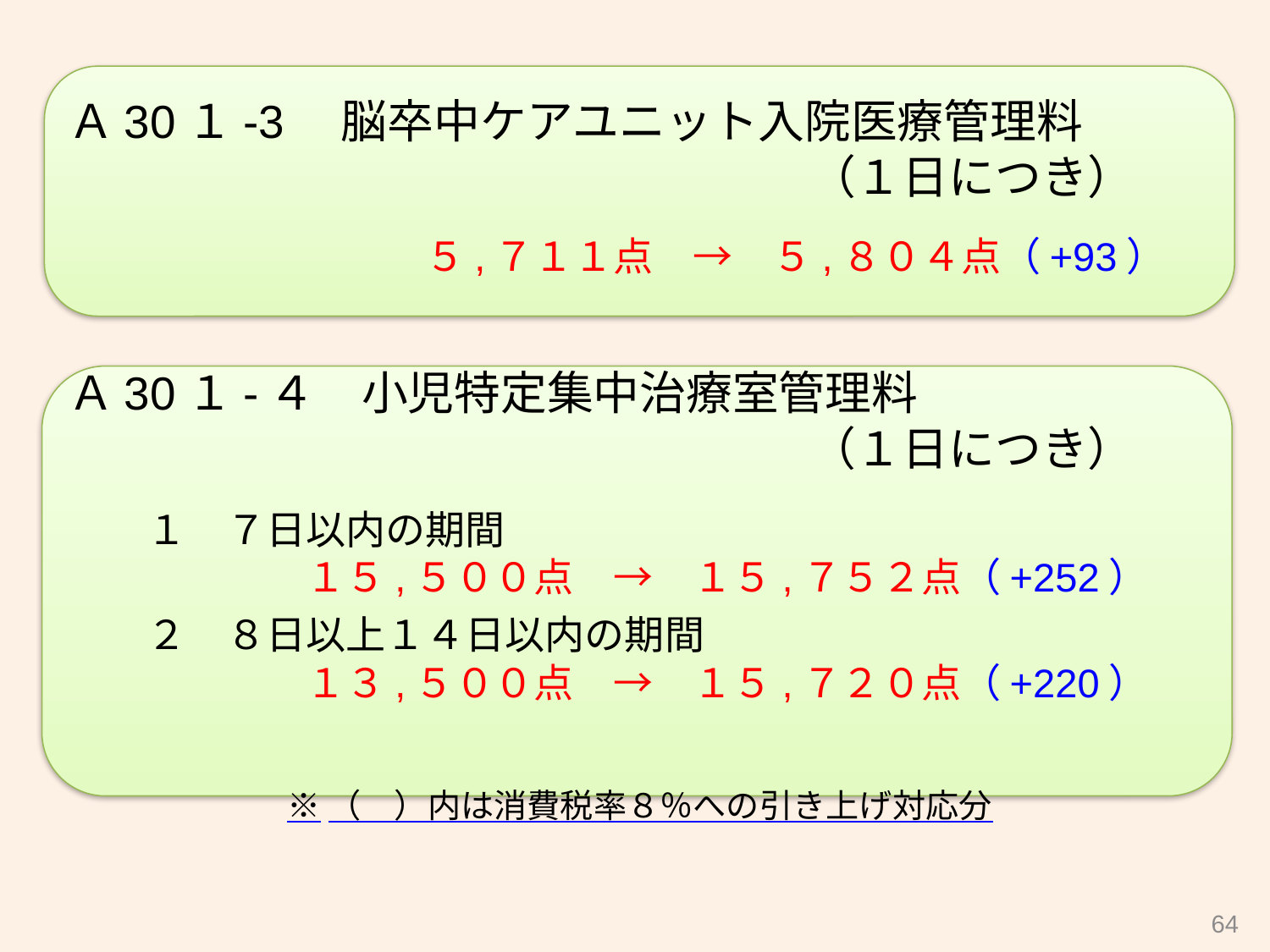

Ａ30１-3　脳卒中ケアユニット入院医療管理料
　　　　　　　　　　　　　　　　（１日につき）
　　　　　　　　　５,７１１点　→　５,８０４点（+93）

Ａ30１-４　小児特定集中治療室管理料
　　　　　　　　　　　　　　　　（１日につき）
　　１　７日以内の期間
　　　　　　１５,５００点　→　１５,７５２点（+252）
　　２　８日以上１４日以内の期間
　　　　　　１３,５００点　→　１５,７２０点（+220）

※（　）内は消費税率８％への引き上げ対応分

64